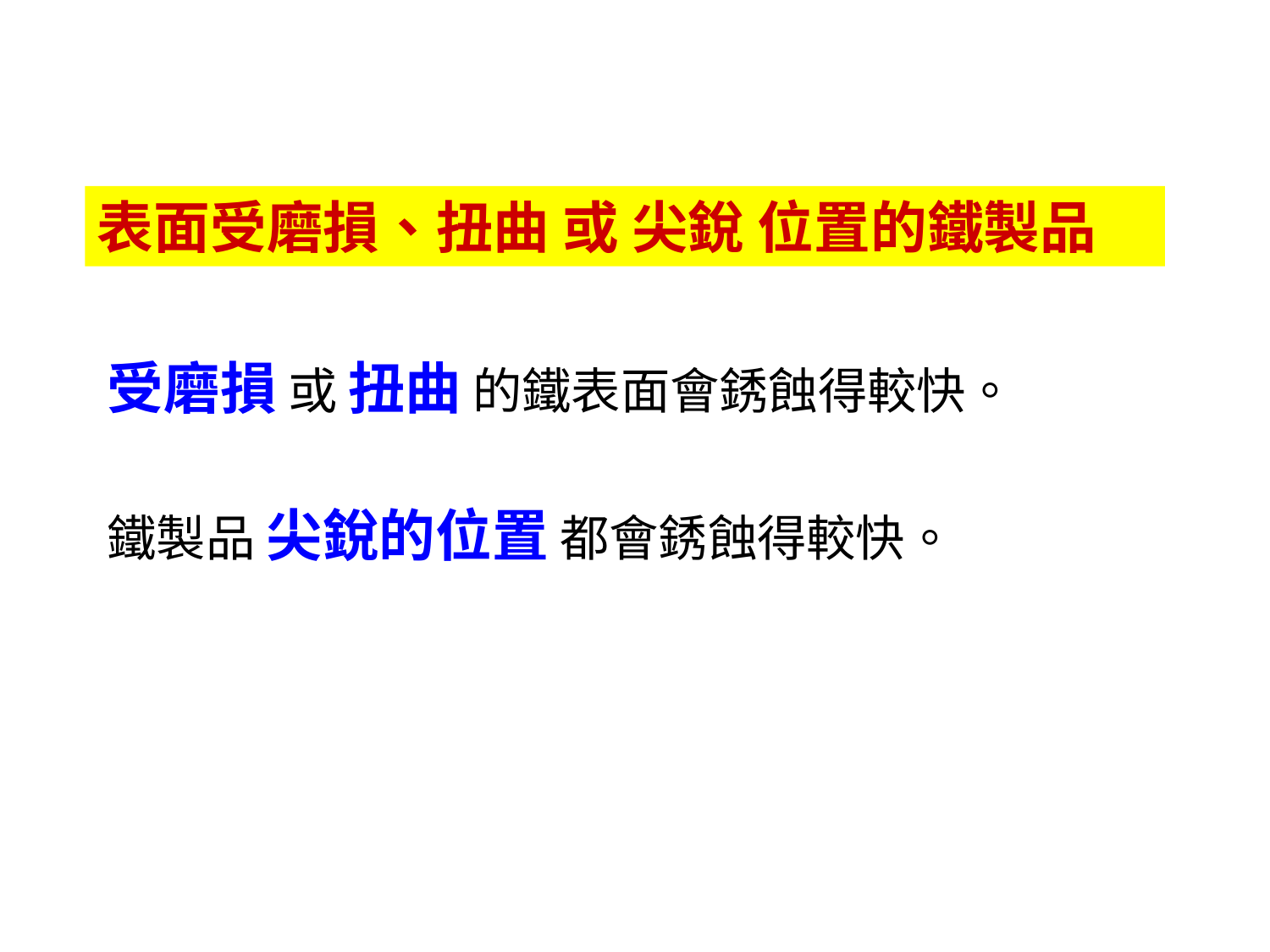

表面受磨損、扭曲 或 尖銳 位置的鐵製品
受磨損 或 扭曲 的鐵表面會銹蝕得較快。
鐵製品 尖銳的位置 都會銹蝕得較快。